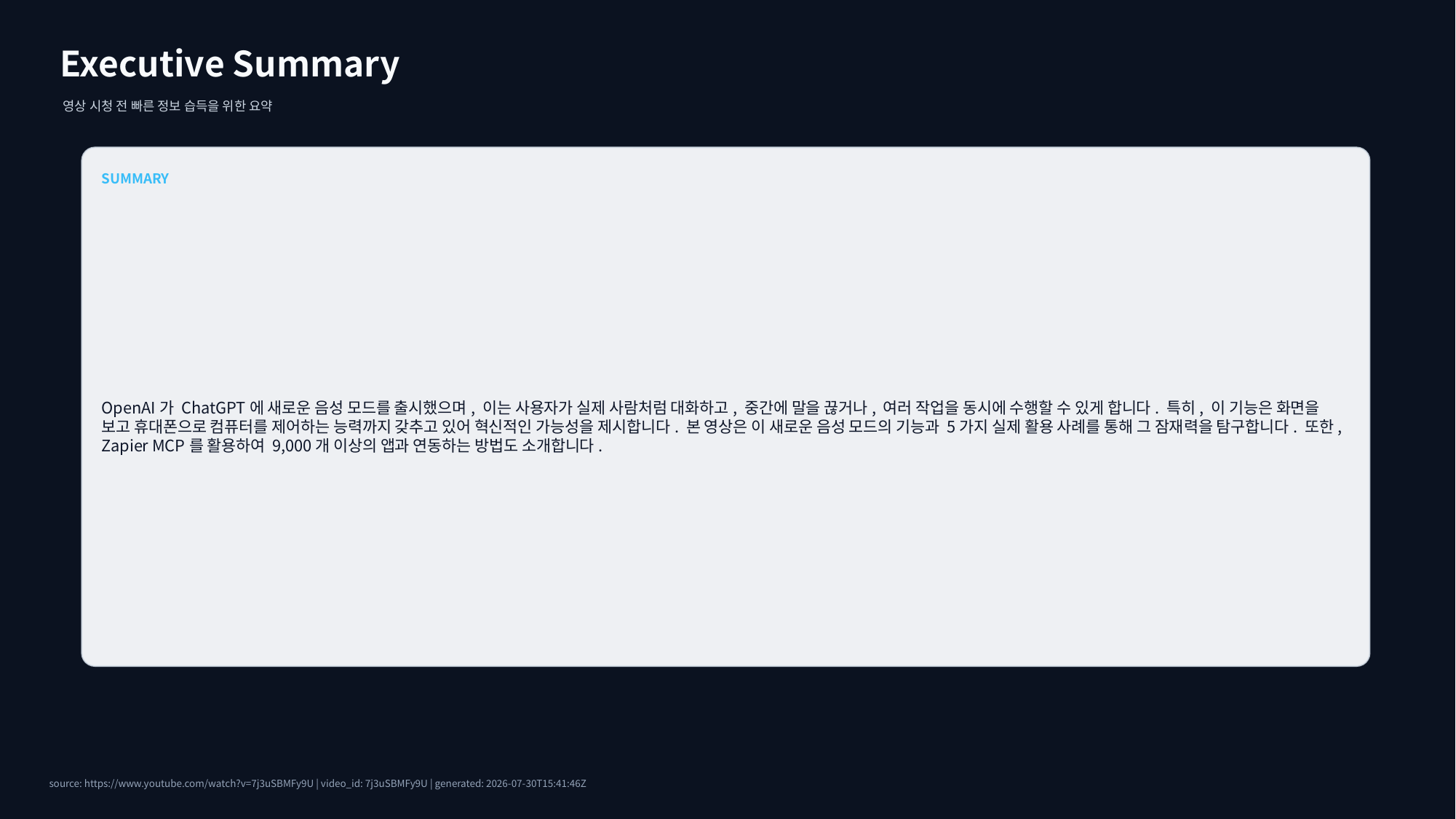

Executive Summary
영상 시청 전 빠른 정보 습득을 위한 요약

SUMMARY
OpenAI가 ChatGPT에 새로운 음성 모드를 출시했으며, 이는 사용자가 실제 사람처럼 대화하고, 중간에 말을 끊거나, 여러 작업을 동시에 수행할 수 있게 합니다. 특히, 이 기능은 화면을 보고 휴대폰으로 컴퓨터를 제어하는 능력까지 갖추고 있어 혁신적인 가능성을 제시합니다. 본 영상은 이 새로운 음성 모드의 기능과 5가지 실제 활용 사례를 통해 그 잠재력을 탐구합니다. 또한, Zapier MCP를 활용하여 9,000개 이상의 앱과 연동하는 방법도 소개합니다.
source: https://www.youtube.com/watch?v=7j3uSBMFy9U | video_id: 7j3uSBMFy9U | generated: 2026-07-30T15:41:46Z